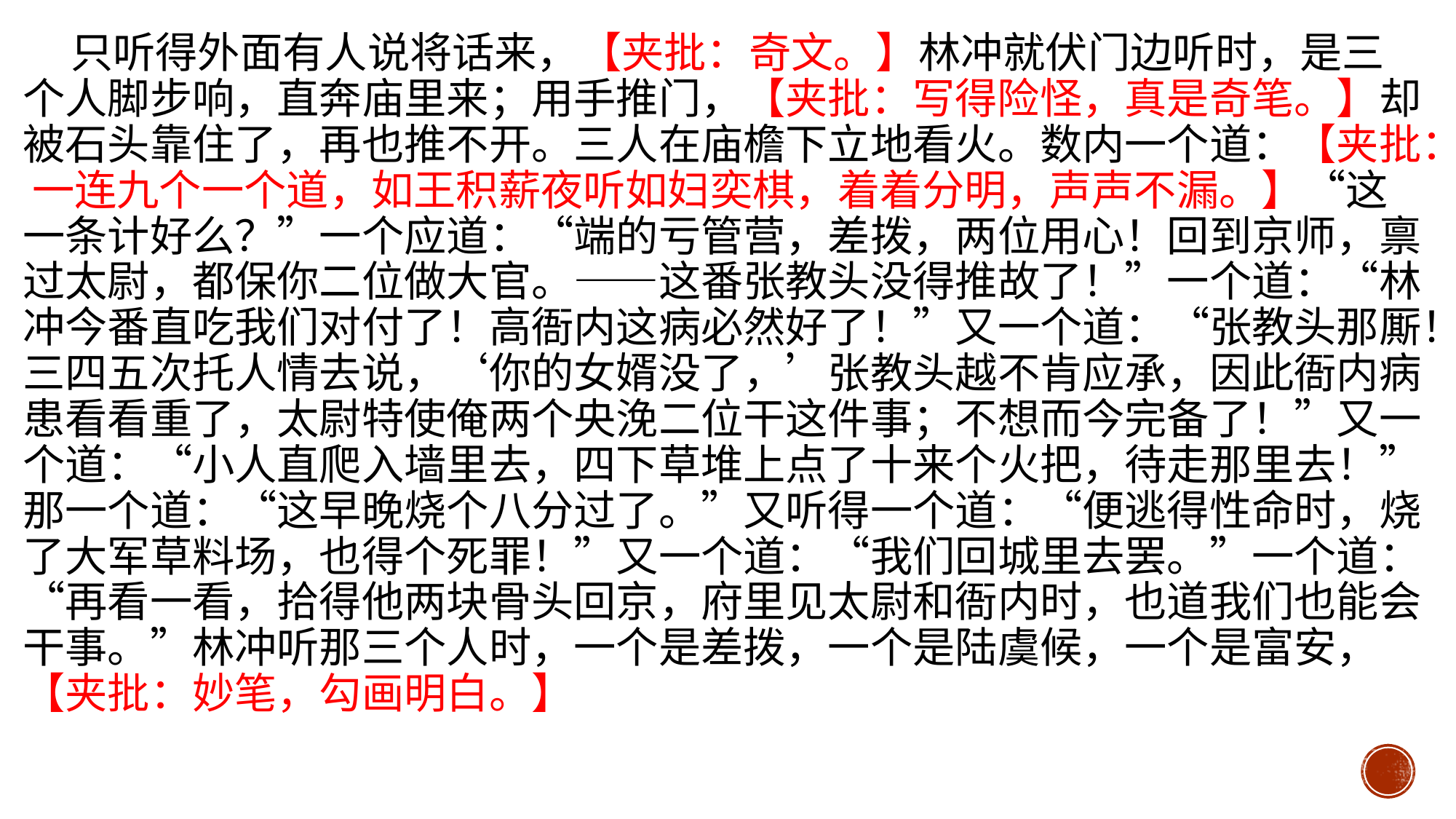

只听得外面有人说将话来，【夹批：奇文。】林冲就伏门边听时，是三个人脚步响，直奔庙里来；用手推门，【夹批：写得险怪，真是奇笔。】却被石头靠住了，再也推不开。三人在庙檐下立地看火。数内一个道：【夹批： 一连九个一个道，如王积薪夜听如妇奕棋，着着分明，声声不漏。】“这一条计好么？”一个应道：“端的亏管营，差拨，两位用心！回到京师，禀过太尉，都保你二位做大官。——这番张教头没得推故了！”一个道：“林冲今番直吃我们对付了！高衙内这病必然好了！”又一个道：“张教头那厮！三四五次托人情去说，‘你的女婿没了，’张教头越不肯应承，因此衙内病患看看重了，太尉特使俺两个央浼二位干这件事；不想而今完备了！”又一个道：“小人直爬入墙里去，四下草堆上点了十来个火把，待走那里去！”那一个道：“这早晚烧个八分过了。”又听得一个道：“便逃得性命时，烧了大军草料场，也得个死罪！”又一个道：“我们回城里去罢。”一个道：“再看一看，拾得他两块骨头回京，府里见太尉和衙内时，也道我们也能会干事。”林冲听那三个人时，一个是差拨，一个是陆虞候，一个是富安，【夹批：妙笔，勾画明白。】